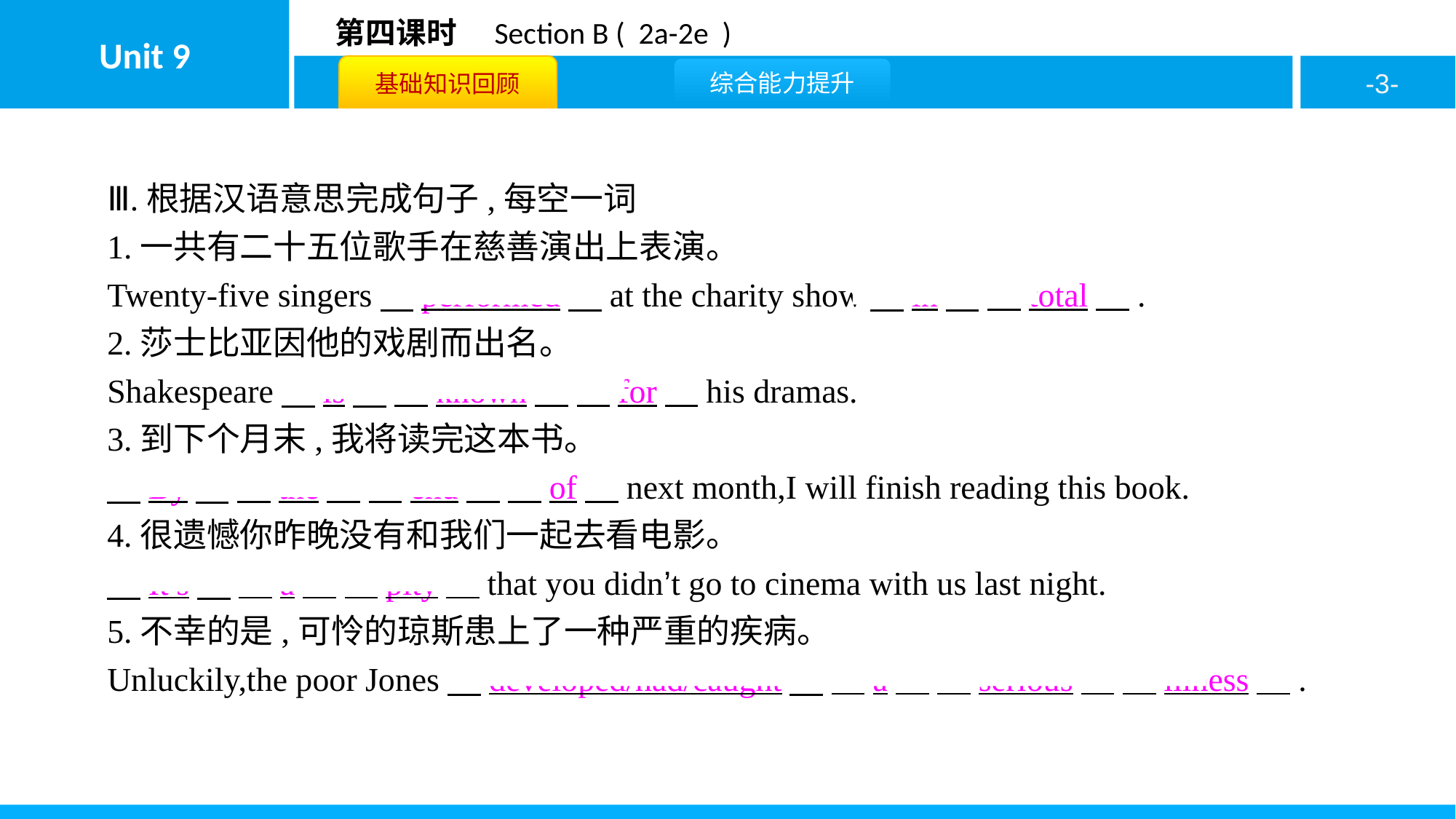

Ⅲ.根据汉语意思完成句子,每空一词
1.一共有二十五位歌手在慈善演出上表演。
Twenty-five singers　performed　at the charity show　in　 　total　.
2.莎士比亚因他的戏剧而出名。
Shakespeare　is　 　known　 　for　his dramas.
3.到下个月末,我将读完这本书。
　By　 　the　 　end　 　of　next month,I will finish reading this book.
4.很遗憾你昨晚没有和我们一起去看电影。
　It’s　 　a　 　pity　that you didn’t go to cinema with us last night.
5.不幸的是,可怜的琼斯患上了一种严重的疾病。
Unluckily,the poor Jones　developed/had/caught　 　a　 　serious　 　illness　.